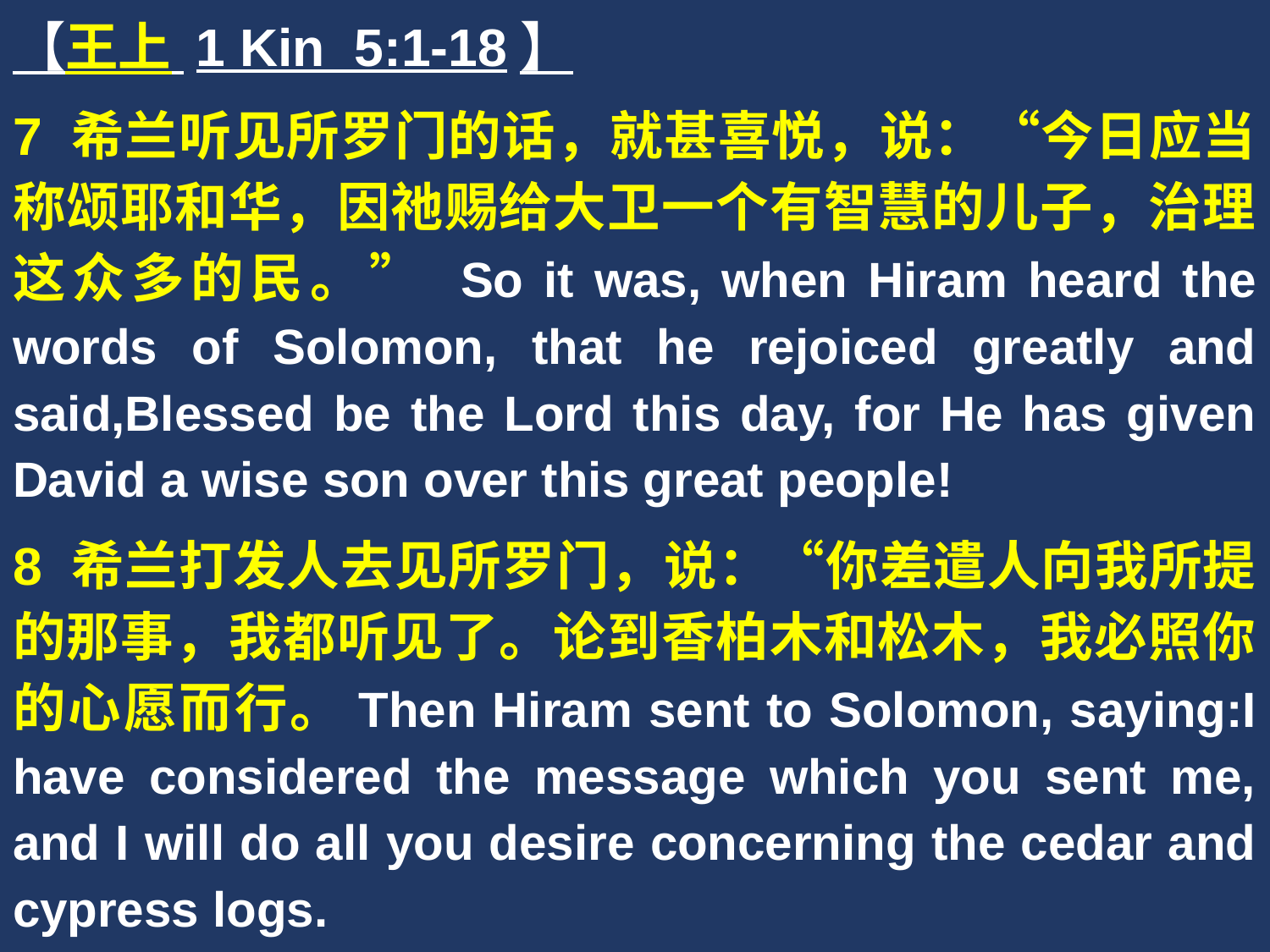

【王上 1 Kin  5:1-18】
7 希兰听见所罗门的话，就甚喜悦，说：“今日应当称颂耶和华，因祂赐给大卫一个有智慧的儿子，治理这众多的民。” So it was, when Hiram heard the words of Solomon, that he rejoiced greatly and said,Blessed be the Lord this day, for He has given David a wise son over this great people!
8 希兰打发人去见所罗门，说：“你差遣人向我所提的那事，我都听见了。论到香柏木和松木，我必照你的心愿而行。Then Hiram sent to Solomon, saying:I have considered the message which you sent me, and I will do all you desire concerning the cedar and cypress logs.